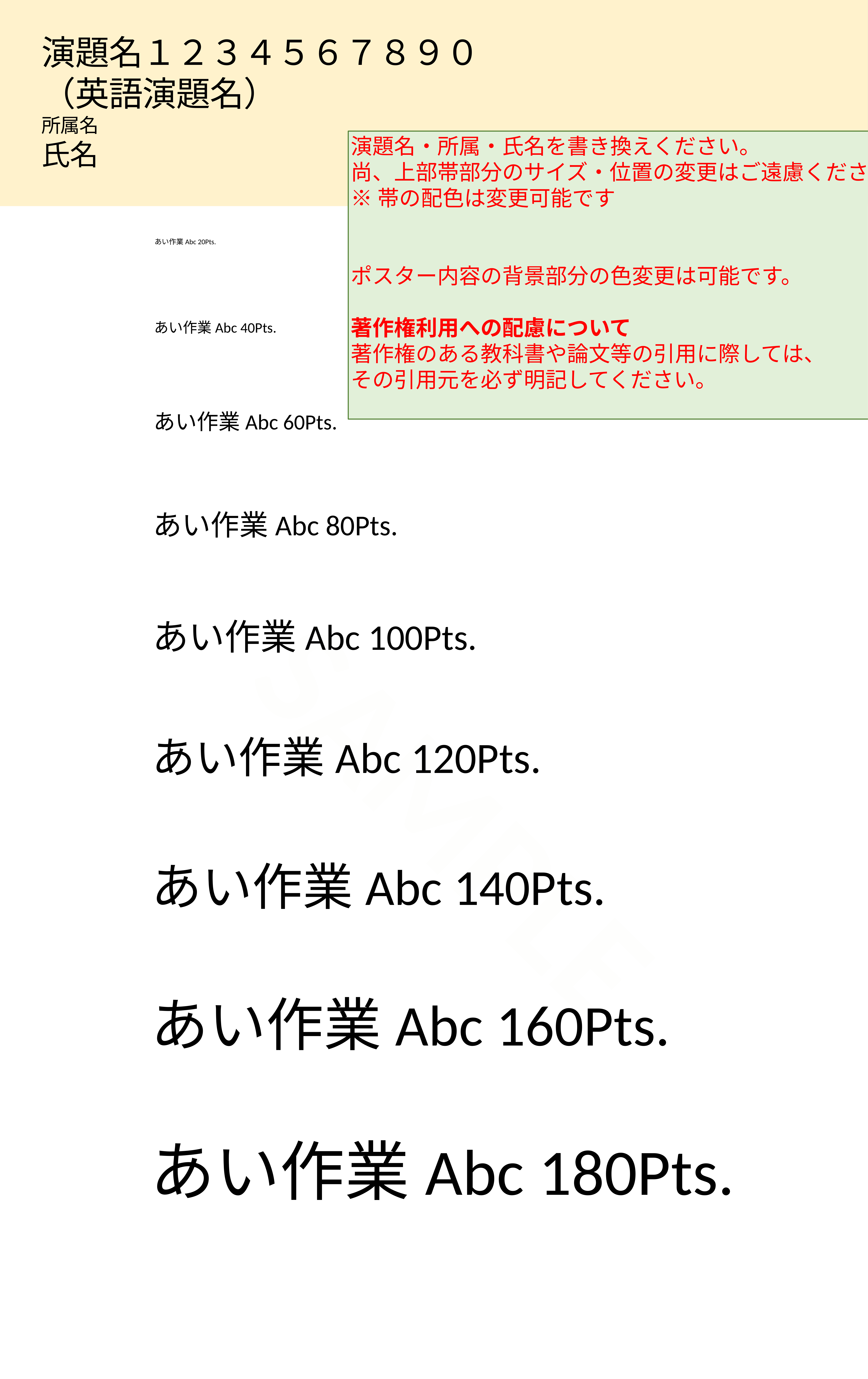

演題名１２３４５６７８９０
（英語演題名）
所属名
氏名
演題名・所属・氏名を書き換えください。
尚、上部帯部分のサイズ・位置の変更はご遠慮ください。
※帯の配色は変更可能です

ポスター内容の背景部分の色変更は可能です。

著作権利用への配慮について
著作権のある教科書や論文等の引用に際しては、
その引用元を必ず明記してください。

あい作業Abc 20Pts.
あい作業Abc 40Pts.

★ポスター内にCOI記載が必要です
第57回日本作業療法学会　COI開示
筆頭発表者名：●●　●●
演題発表に関連し、開示すべきCOI関係にある企業として
①顧問：
②株保有・利益：
③特許使用料：
④講演料：
⑤原稿料：
⑥受託研究・共同研究費：
⑦奨学寄付金：
⑧寄附講座所属
⑨贈答品などの報酬：
第57回日本作業療法学会　COI 開示
筆頭発表者名：●●　●●
演題発表に関連し、
開示すべきCO I 関係にある企業等はありません。
あい作業Abc 60Pts.
あい作業Abc 80Pts.
あい作業Abc 100Pts.
SAMPLE
あい作業Abc 120Pts.
あい作業Abc 140Pts.
あい作業Abc 160Pts.
あい作業Abc 180Pts.